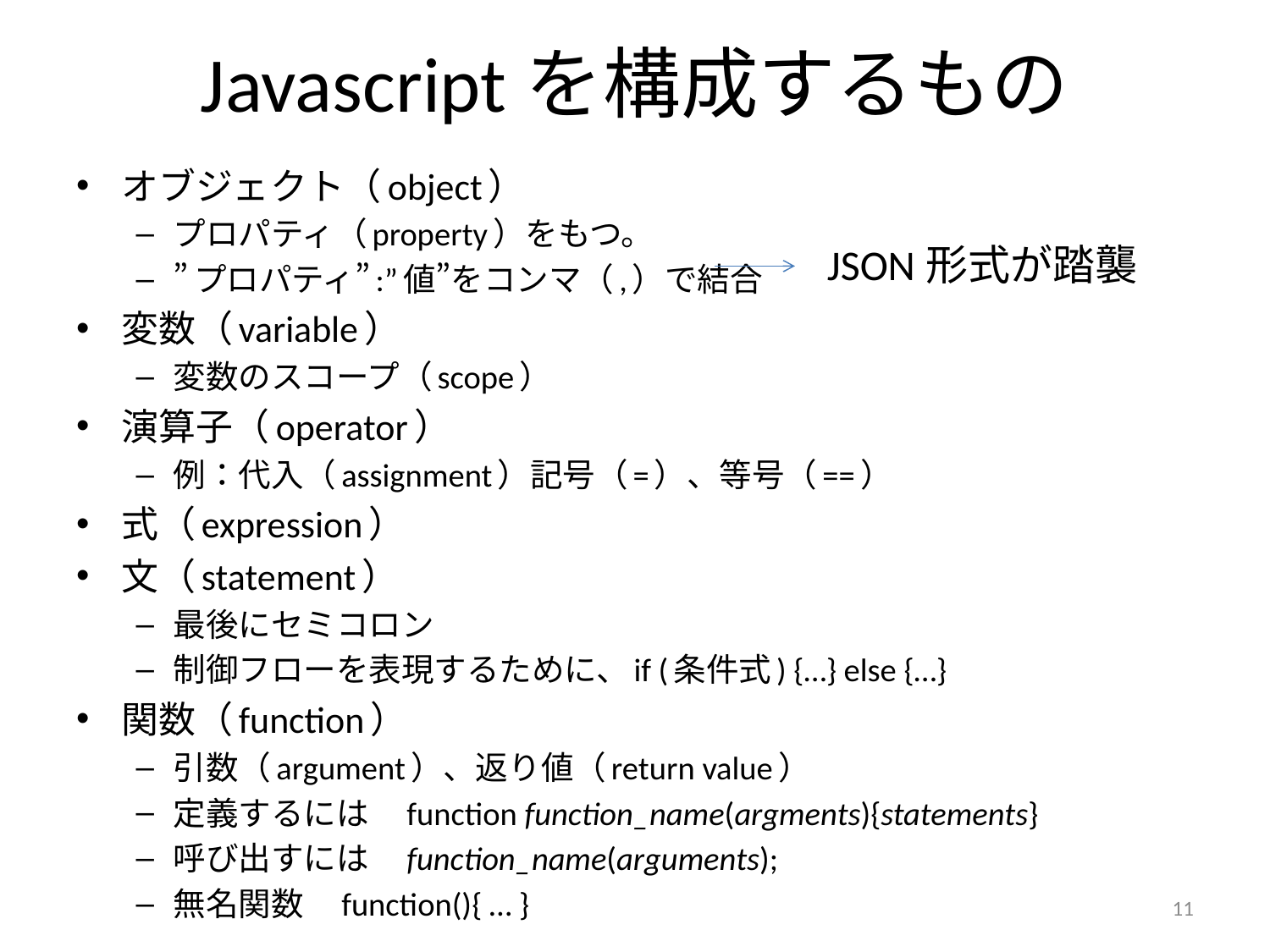

# Javascriptを構成するもの
オブジェクト（object）
プロパティ（property）をもつ。
”プロパティ”:”値”をコンマ（,）で結合
変数（variable）
変数のスコープ（scope）
演算子（operator）
例：代入（assignment）記号（=）、等号（==）
式（expression）
文（statement）
最後にセミコロン
制御フローを表現するために、if (条件式) {…} else {…}
関数（function）
引数（argument）、返り値（return value）
定義するには　function function_name(argments){statements}
呼び出すには　function_name(arguments);
無名関数　function(){ … }

JSON形式が踏襲
11